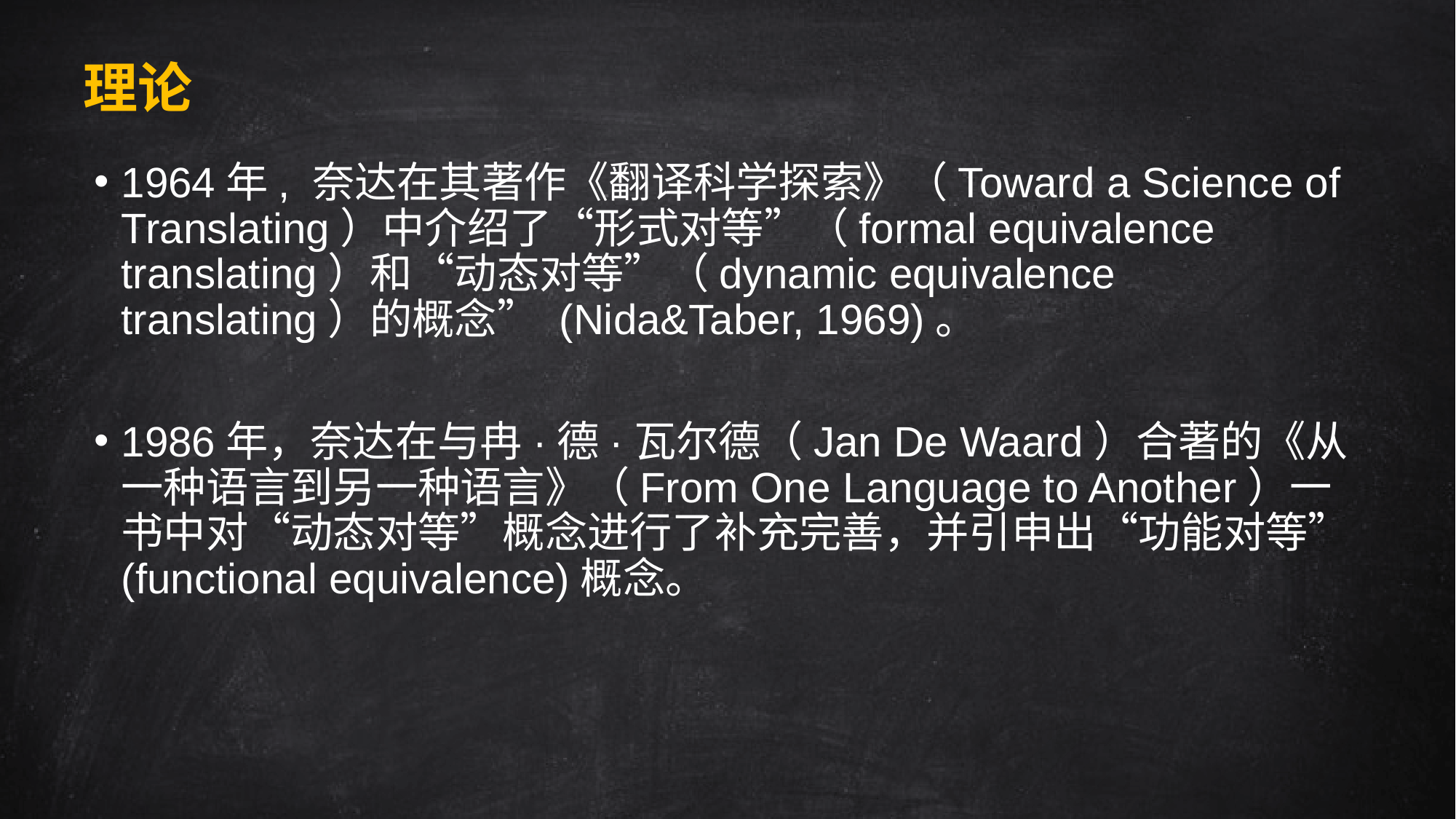

# 理论
1964年, 奈达在其著作《翻译科学探索》（Toward a Science of Translating）中介绍了“形式对等”（formal equivalence translating）和“动态对等”（dynamic equivalence translating）的概念” (Nida&Taber, 1969)。

1986年，奈达在与冉·德·瓦尔德（Jan De Waard）合著的《从一种语言到另一种语言》（From One Language to Another）一书中对“动态对等”概念进行了补充完善，并引申出“功能对等” (functional equivalence)概念。